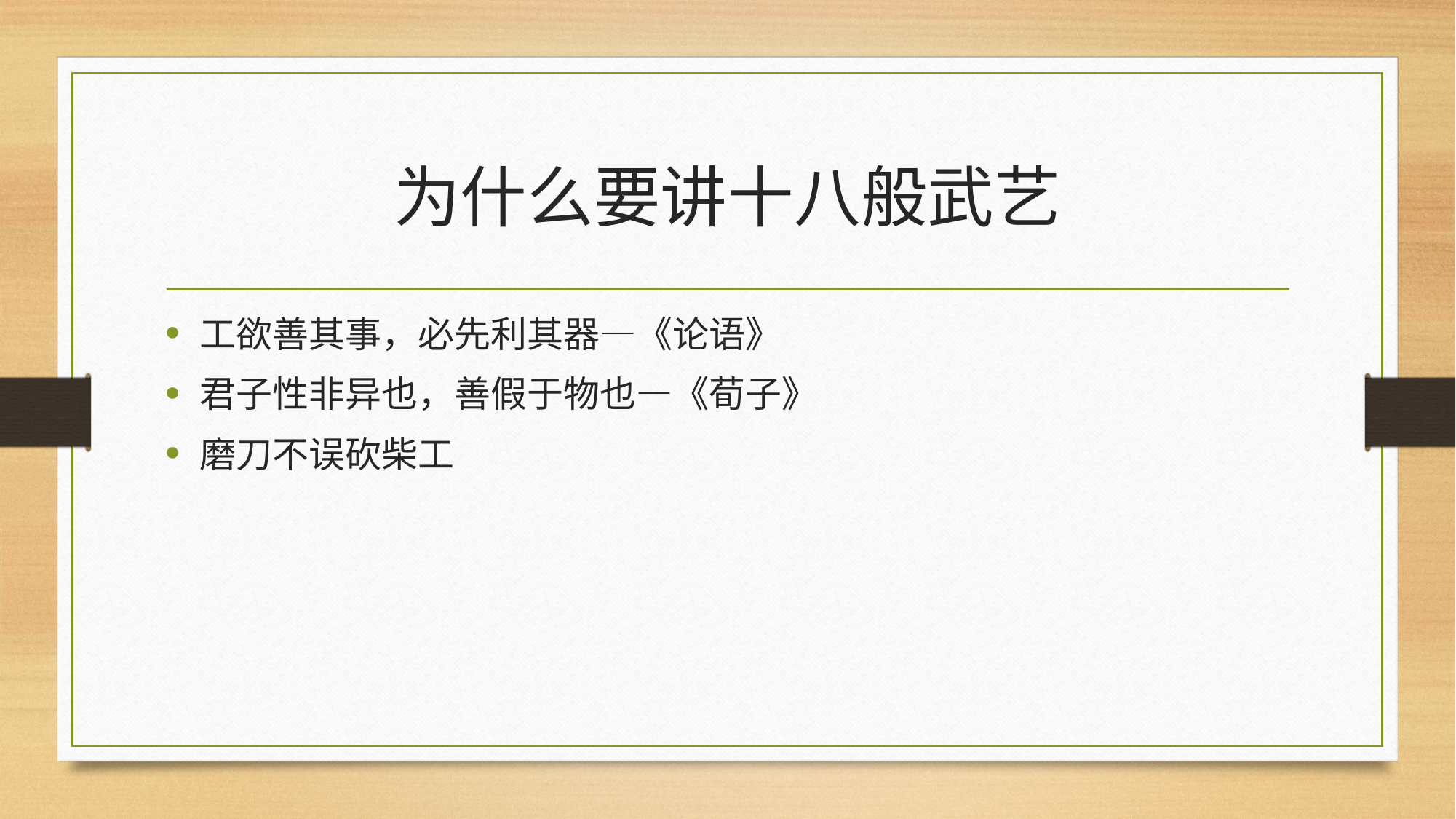

# 为什么要讲十八般武艺
工欲善其事，必先利其器—《论语》
君子性非异也，善假于物也—《荀子》
磨刀不误砍柴工